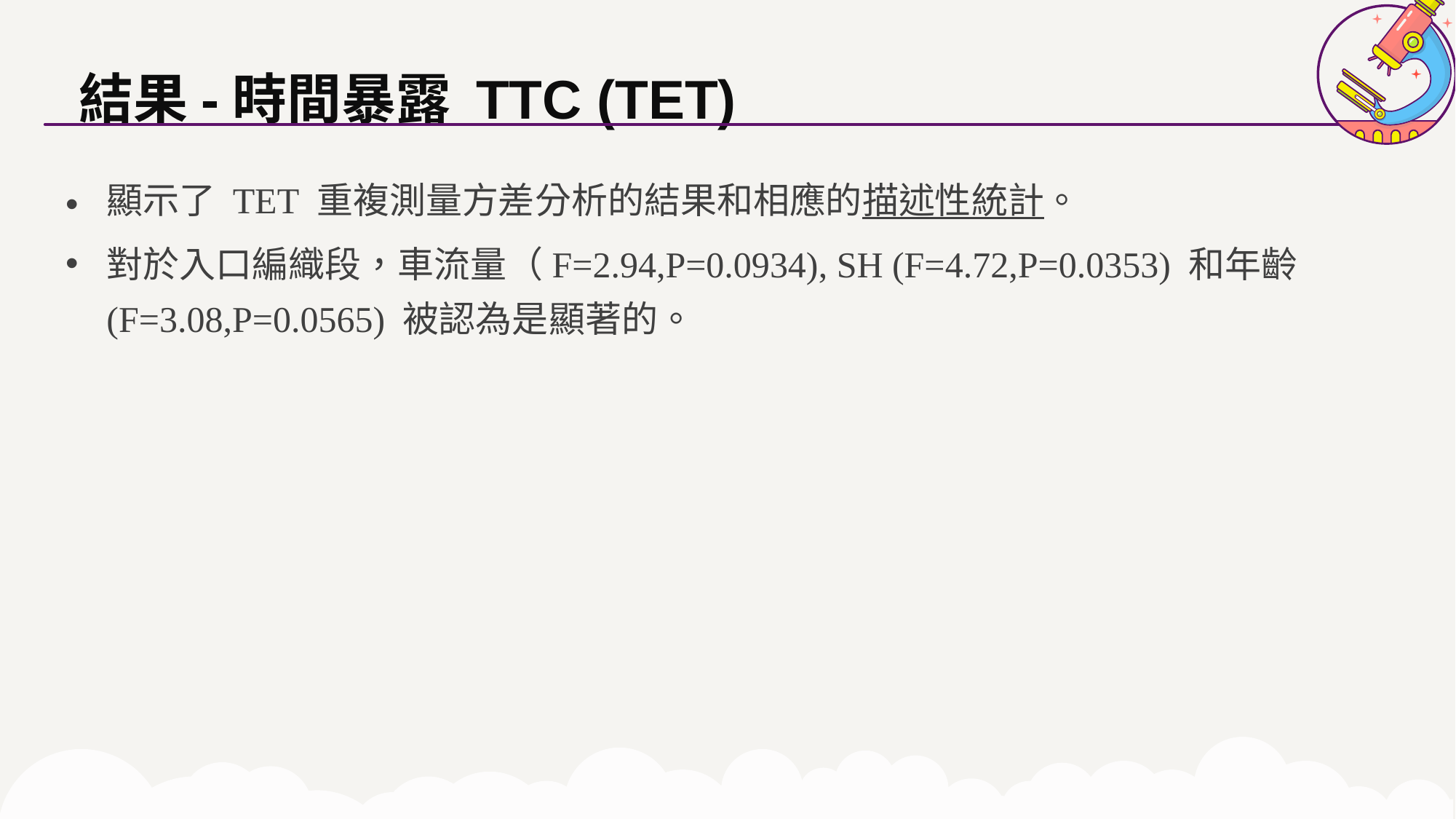

結果-時間暴露 TTC (TET)
顯示了 TET 重複測量方差分析的結果和相應的描述性統計。
對於入口編織段，車流量（F=2.94,P=0.0934), SH (F=4.72,P=0.0353) 和年齡 (F=3.08,P=0.0565) 被認為是顯著的。